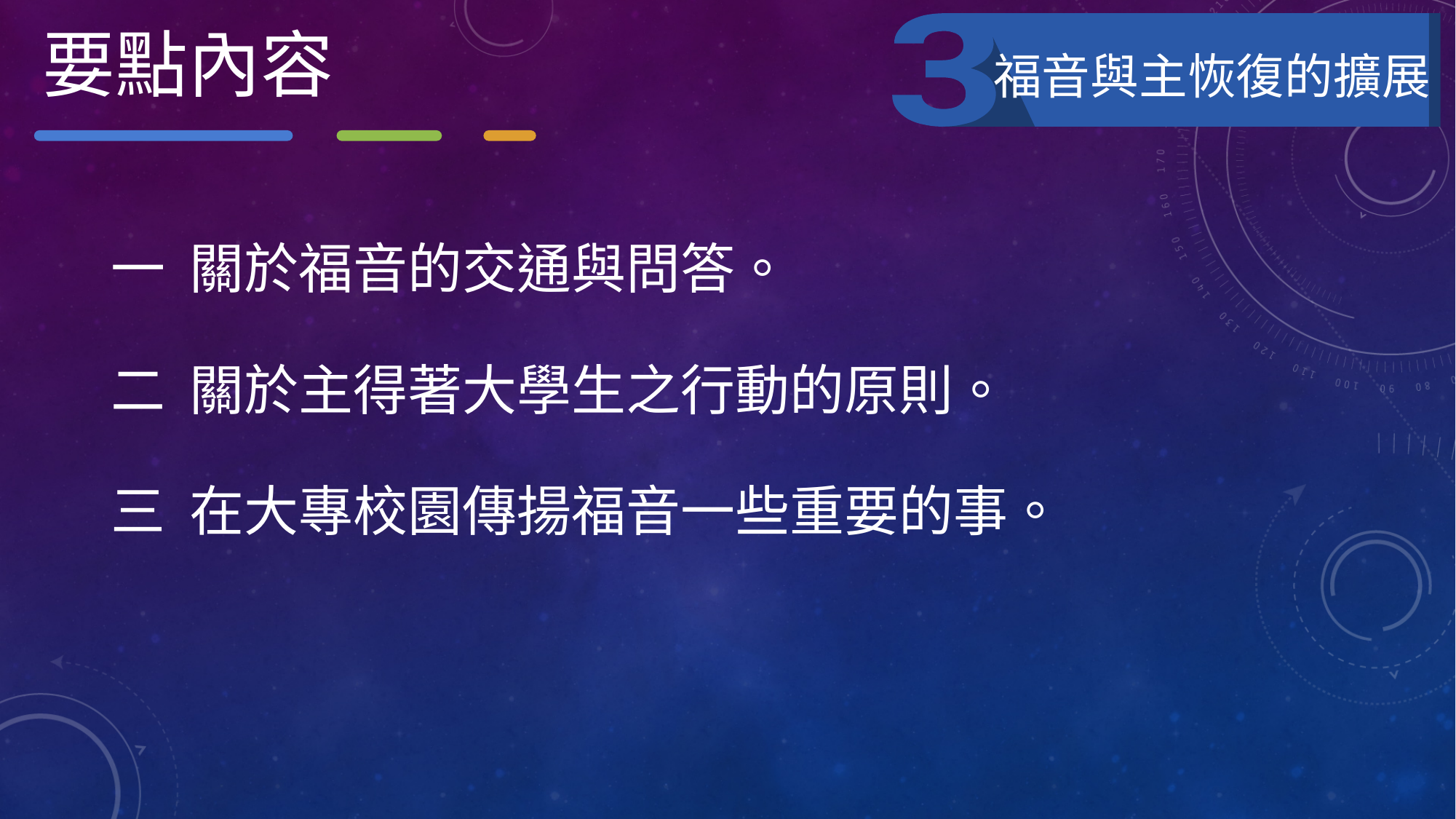

要點內容

福音與主恢復的擴展

一  關於福音的交通與問答。
二  關於主得著大學生之行動的原則。
三  在大專校園傳揚福音一些重要的事。